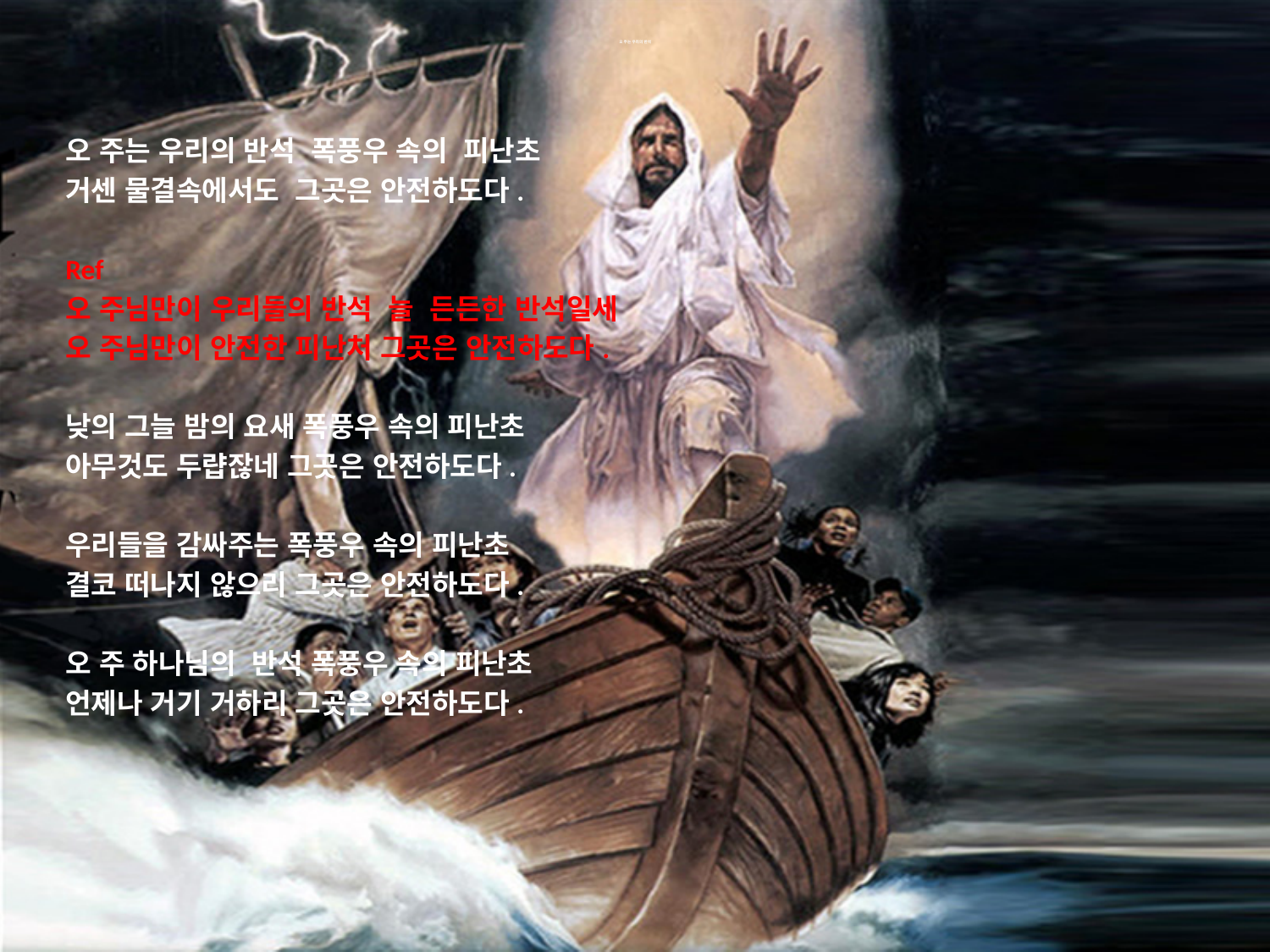

# 오 주는 우리의 반석
오 주는 우리의 반석  폭풍우 속의  피난초
거센 물결속에서도  그곳은 안전하도다.

Ref
오 주님만이 우리들의 반석  늘  든든한 반석일세
오 주님만이 안전한 피난처 그곳은 안전하도다.

낮의 그늘 밤의 요새 폭풍우 속의 피난초
아무것도 두럅잖네 그곳은 안전하도다.

우리들을 감싸주는 폭풍우 속의 피난초
결코 떠나지 않으리 그곳은 안전하도다.

오 주 하나님의  반석 폭풍우 속의 피난초
언제나 거기 거하리 그곳은 안전하도다.